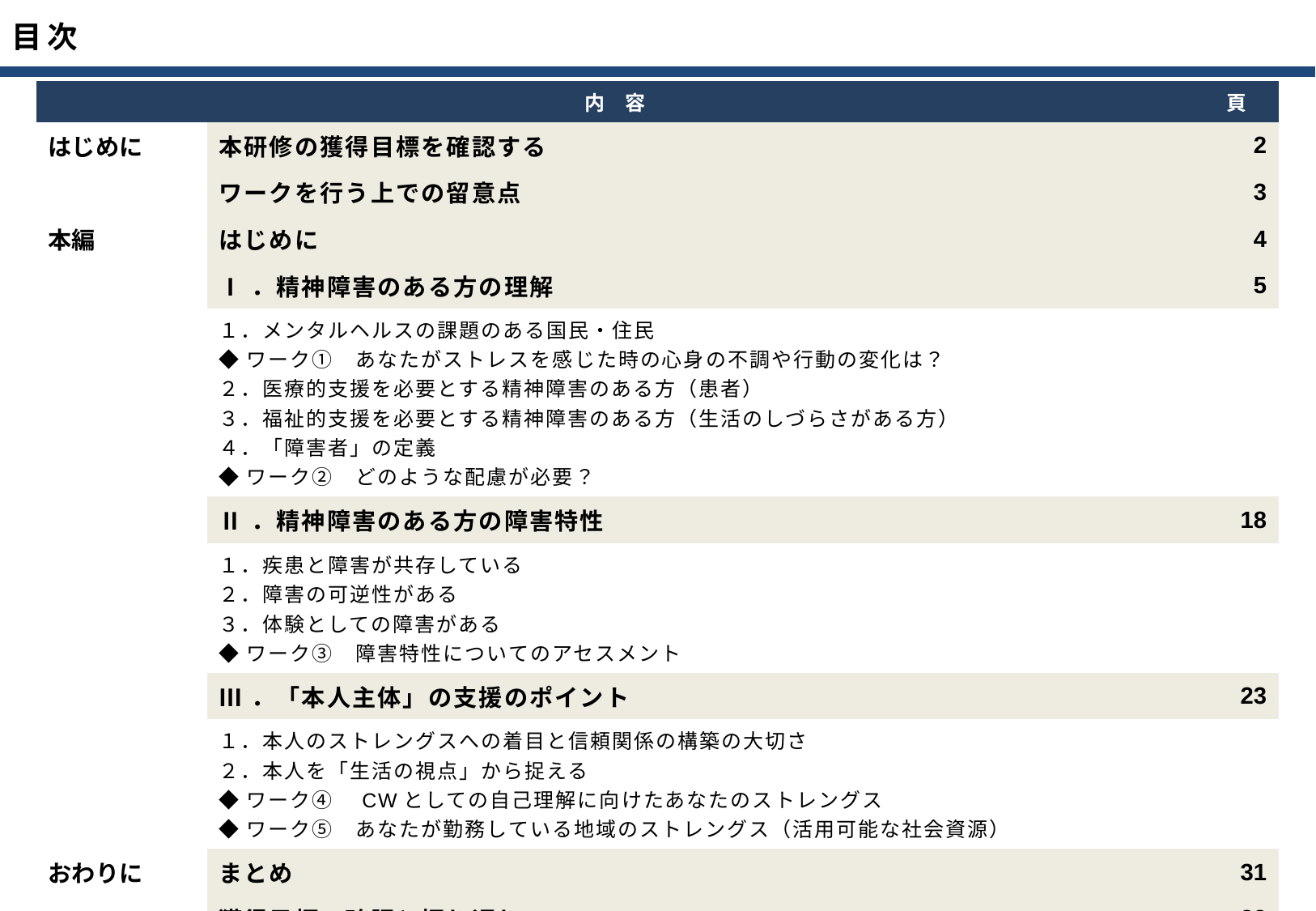

| 内　容 |  | 頁 |
| --- | --- | --- |
| はじめに | 本研修の獲得目標を確認する | 2 |
|  | ワークを行う上での留意点 | 3 |
| 本編 | はじめに | 4 |
|  | Ⅰ．精神障害のある方の理解 | 5 |
|  | １．メンタルヘルスの課題のある国民・住民 ◆ワーク①　あなたがストレスを感じた時の心身の不調や行動の変化は？ ２．医療的支援を必要とする精神障害のある方（患者） ３．福祉的支援を必要とする精神障害のある方（生活のしづらさがある方） ４．「障害者」の定義 ◆ワーク②　どのような配慮が必要？ |  |
|  | Ⅱ．精神障害のある方の障害特性 | 18 |
|  | １．疾患と障害が共存している ２．障害の可逆性がある ３．体験としての障害がある ◆ワーク③　障害特性についてのアセスメント |  |
|  | Ⅲ．「本人主体」の支援のポイント | 23 |
|  | １．本人のストレングスへの着目と信頼関係の構築の大切さ ２．本人を「生活の視点」から捉える ◆ワーク④　CWとしての自己理解に向けたあなたのストレングス ◆ワーク⑤　あなたが勤務している地域のストレングス（活用可能な社会資源） |  |
| おわりに | まとめ | 31 |
|  | 獲得目標の確認と振り返り | 32 |
|  | 出典・参考図書・文献 | 33 |